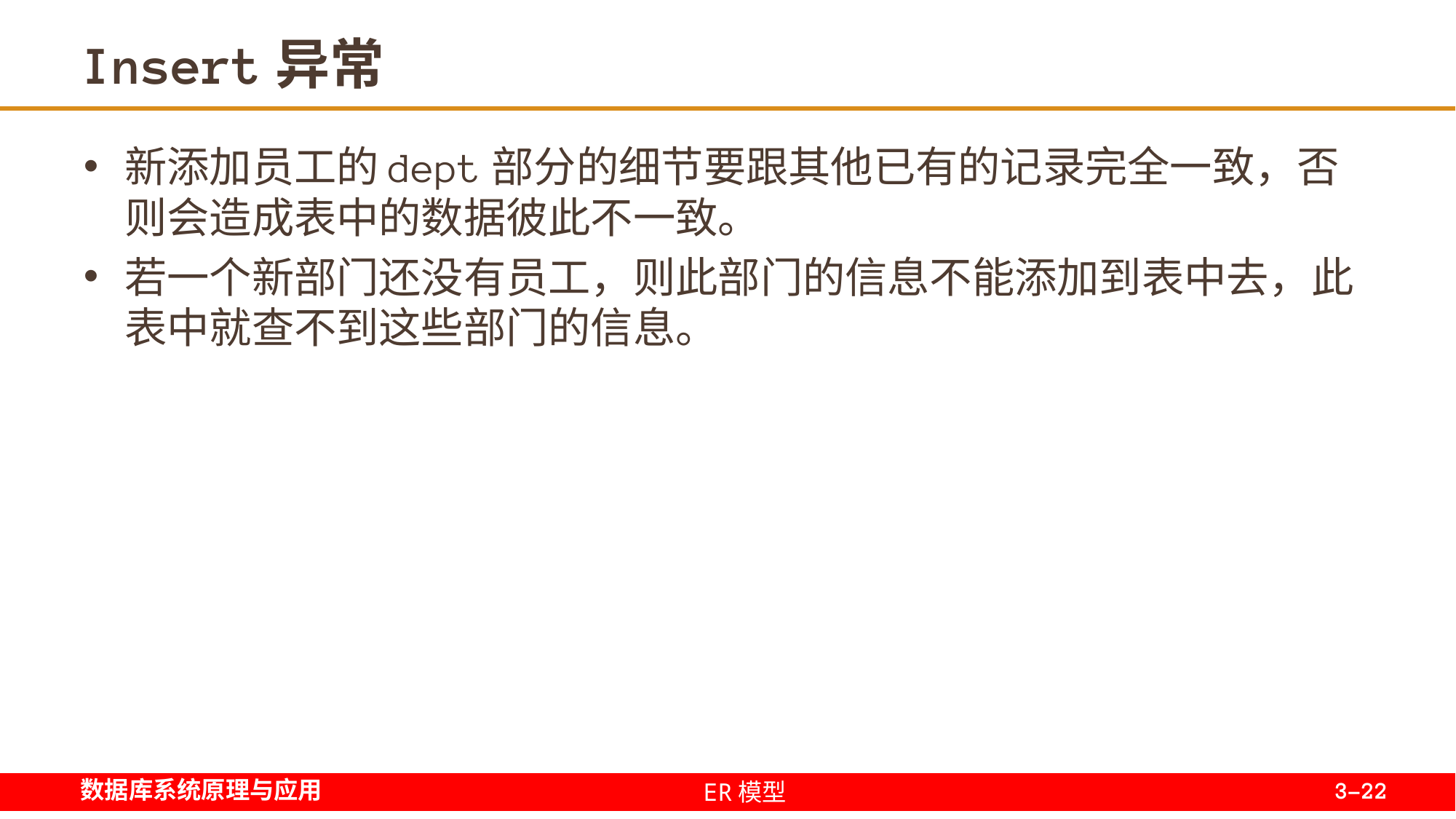

# Insert异常
新添加员工的dept部分的细节要跟其他已有的记录完全一致，否则会造成表中的数据彼此不一致。
若一个新部门还没有员工，则此部门的信息不能添加到表中去，此表中就查不到这些部门的信息。